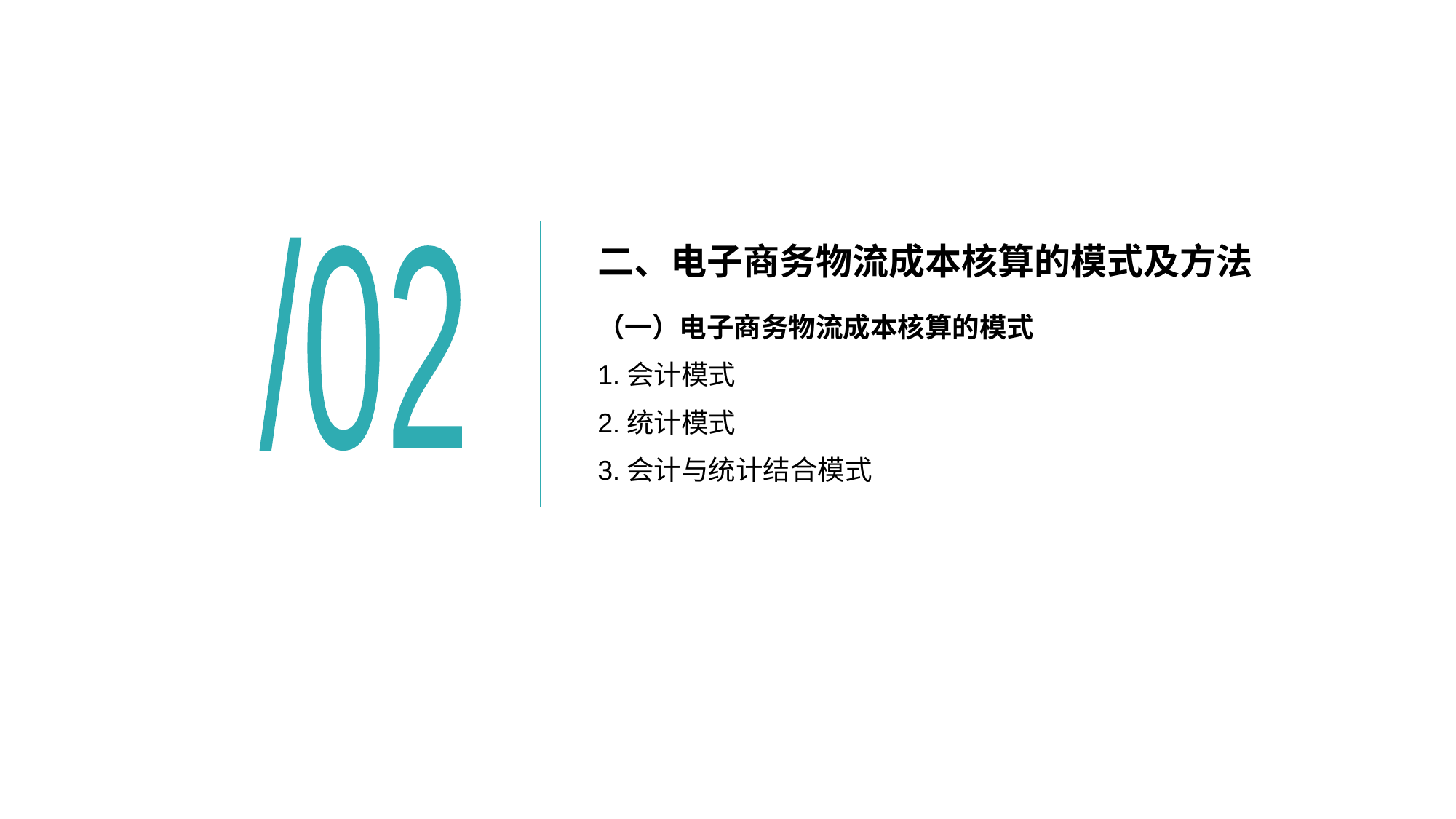

# 二、电子商务物流成本核算的模式及方法
/02
（一）电子商务物流成本核算的模式
1.会计模式
2.统计模式
3.会计与统计结合模式